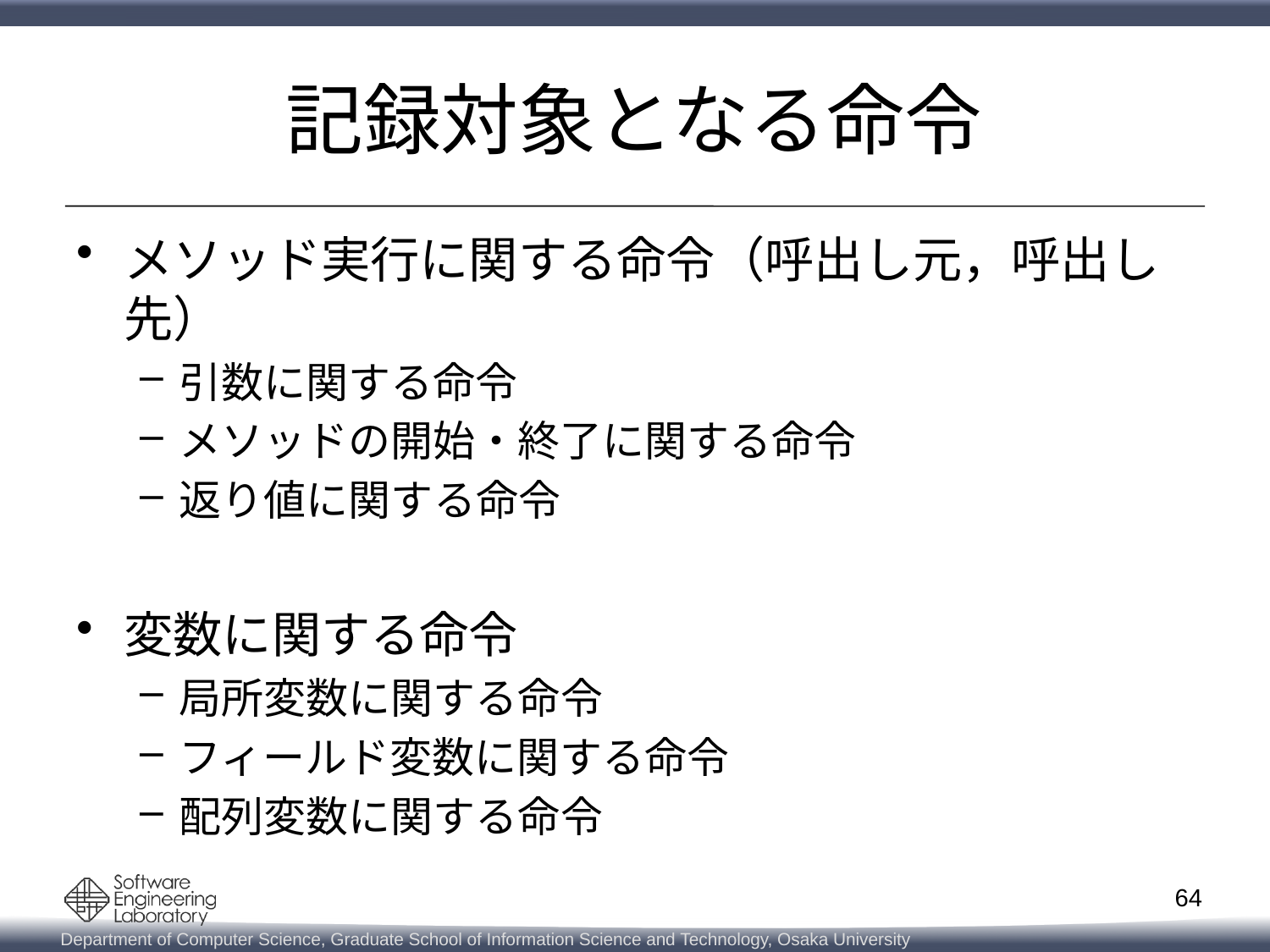

# 記録対象となる命令
メソッド実行に関する命令（呼出し元，呼出し先）
引数に関する命令
メソッドの開始・終了に関する命令
返り値に関する命令

変数に関する命令
局所変数に関する命令
フィールド変数に関する命令
配列変数に関する命令
64